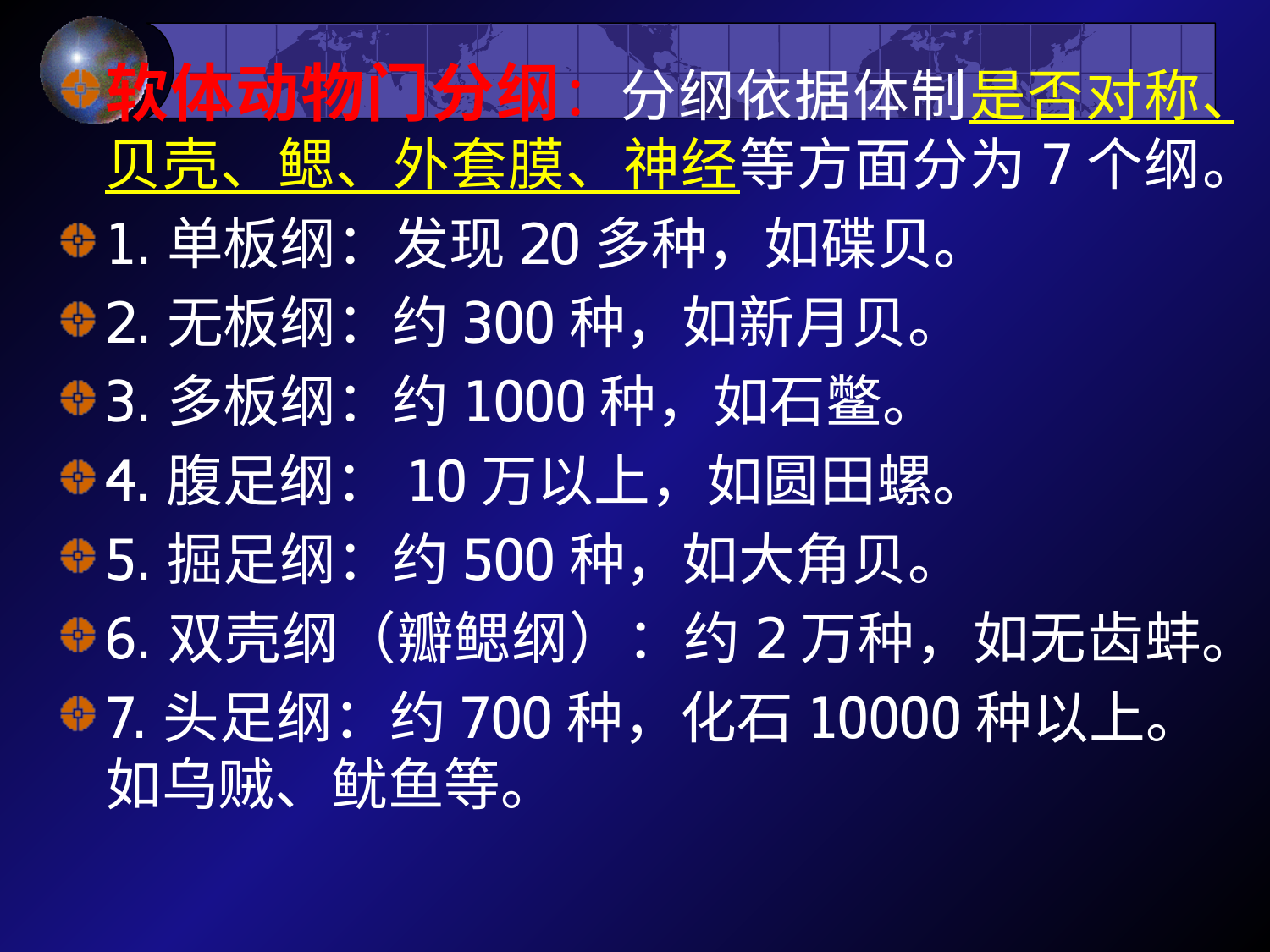

软体动物门分纲：分纲依据体制是否对称、贝壳、鳃、外套膜、神经等方面分为7个纲。
1.单板纲：发现20多种，如碟贝。
2.无板纲：约300种，如新月贝。
3.多板纲：约1000种，如石鳖。
4.腹足纲：10万以上，如圆田螺。
5.掘足纲：约500种，如大角贝。
6.双壳纲（瓣鳃纲）：约2万种，如无齿蚌。
7.头足纲：约700种，化石10000种以上。如乌贼、鱿鱼等。